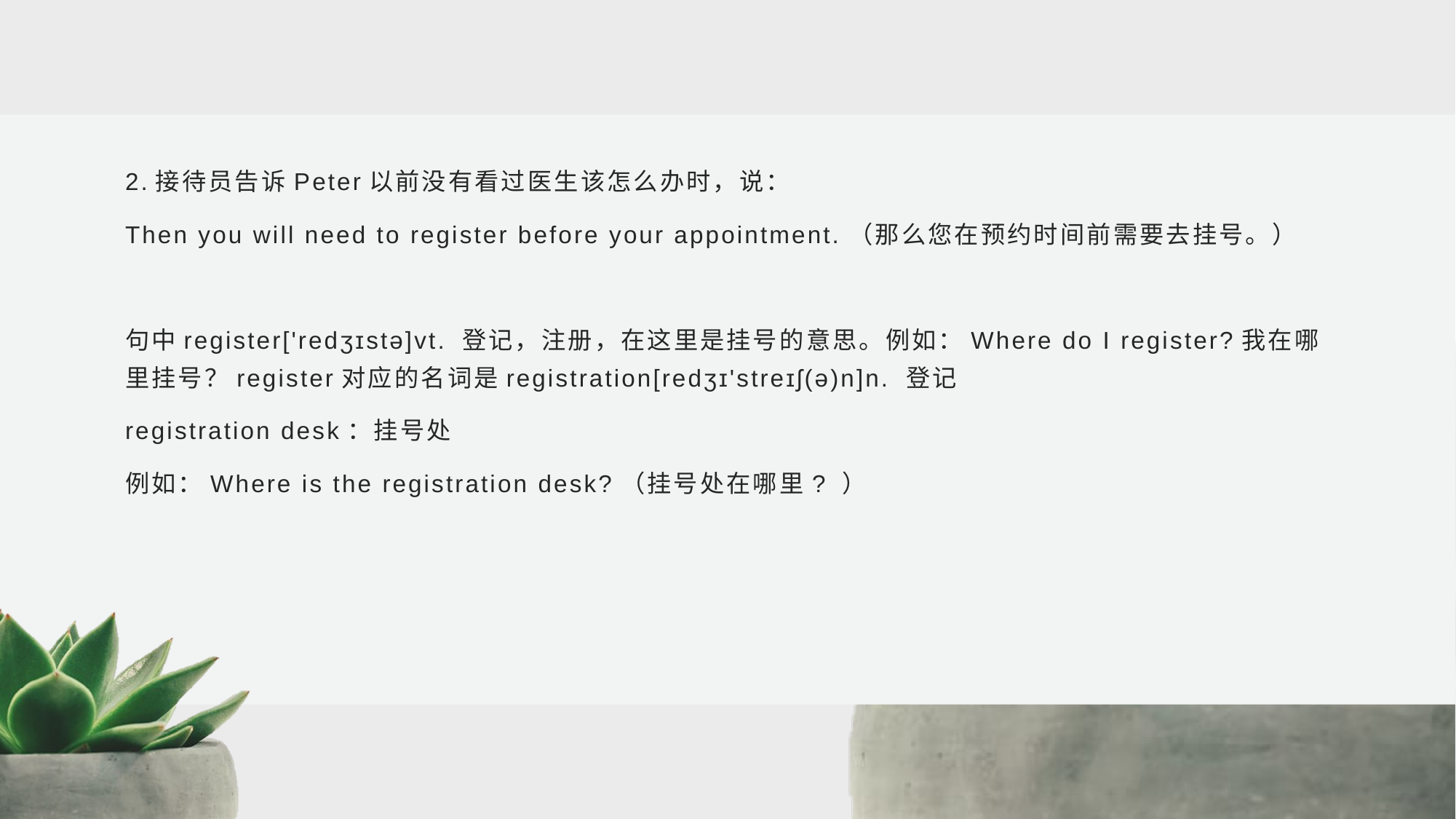

2.接待员告诉Peter以前没有看过医生该怎么办时，说：
Then you will need to register before your appointment.（那么您在预约时间前需要去挂号。）

句中register['redʒɪstə]vt. 登记，注册，在这里是挂号的意思。例如：Where do I register?我在哪里挂号？register对应的名词是registration[redʒɪ'streɪʃ(ə)n]n. 登记
registration desk：挂号处
例如：Where is the registration desk?（挂号处在哪里? ）